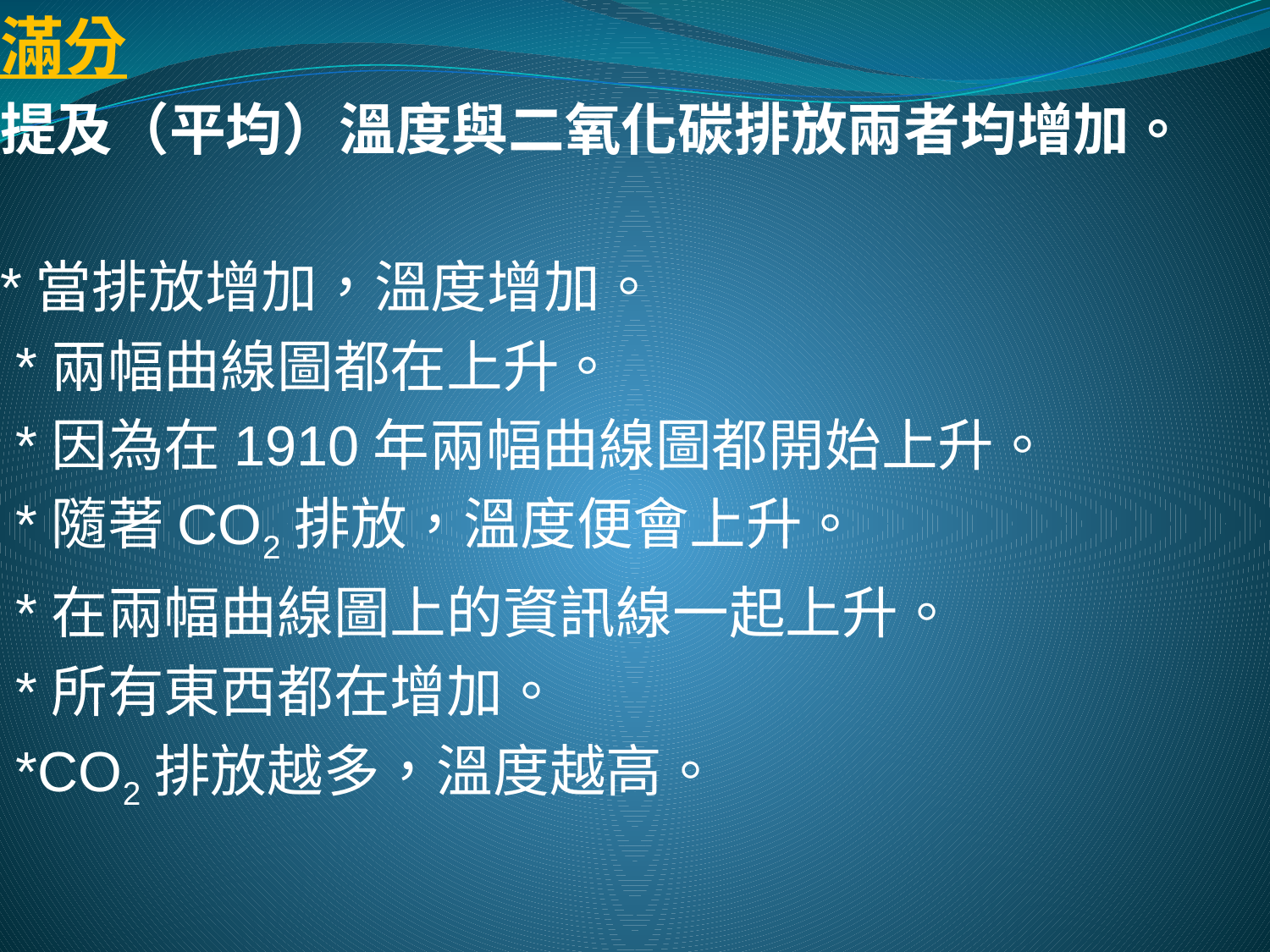

滿分
提及（平均）溫度與二氧化碳排放兩者均增加。

*當排放增加，溫度增加。
 *兩幅曲線圖都在上升。
 *因為在1910年兩幅曲線圖都開始上升。
 *隨著CO2排放，溫度便會上升。
 *在兩幅曲線圖上的資訊線一起上升。
 *所有東西都在增加。
 *CO2排放越多，溫度越高。